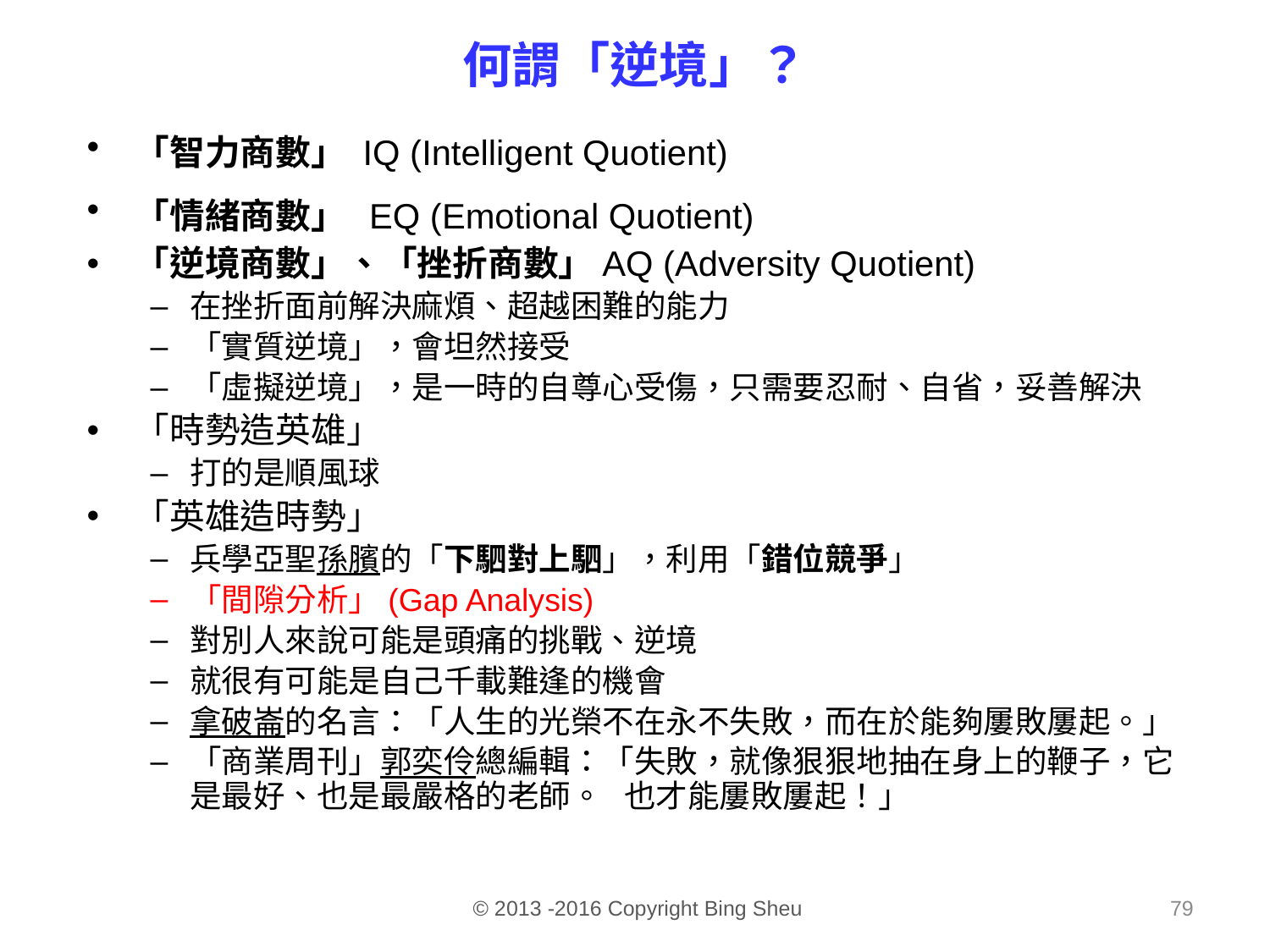

# 何謂「逆境」？
「智力商數」 IQ (Intelligent Quotient)
「情緒商數」 EQ (Emotional Quotient)
「逆境商數」、「挫折商數」AQ (Adversity Quotient)
在挫折面前解決麻煩、超越困難的能力
「實質逆境」，會坦然接受
「虛擬逆境」，是一時的自尊心受傷，只需要忍耐、自省，妥善解決
「時勢造英雄」
打的是順風球
「英雄造時勢」
兵學亞聖孫臏的「下駟對上駟」，利用「錯位競爭」
「間隙分析」(Gap Analysis)
對別人來說可能是頭痛的挑戰、逆境
就很有可能是自己千載難逢的機會
拿破崙的名言：「人生的光榮不在永不失敗，而在於能夠屢敗屢起。」
「商業周刊」郭奕伶總編輯：「失敗，就像狠狠地抽在身上的鞭子，它是最好、也是最嚴格的老師。   也才能屢敗屢起！」
79
 © 2013 -2016 Copyright Bing Sheu